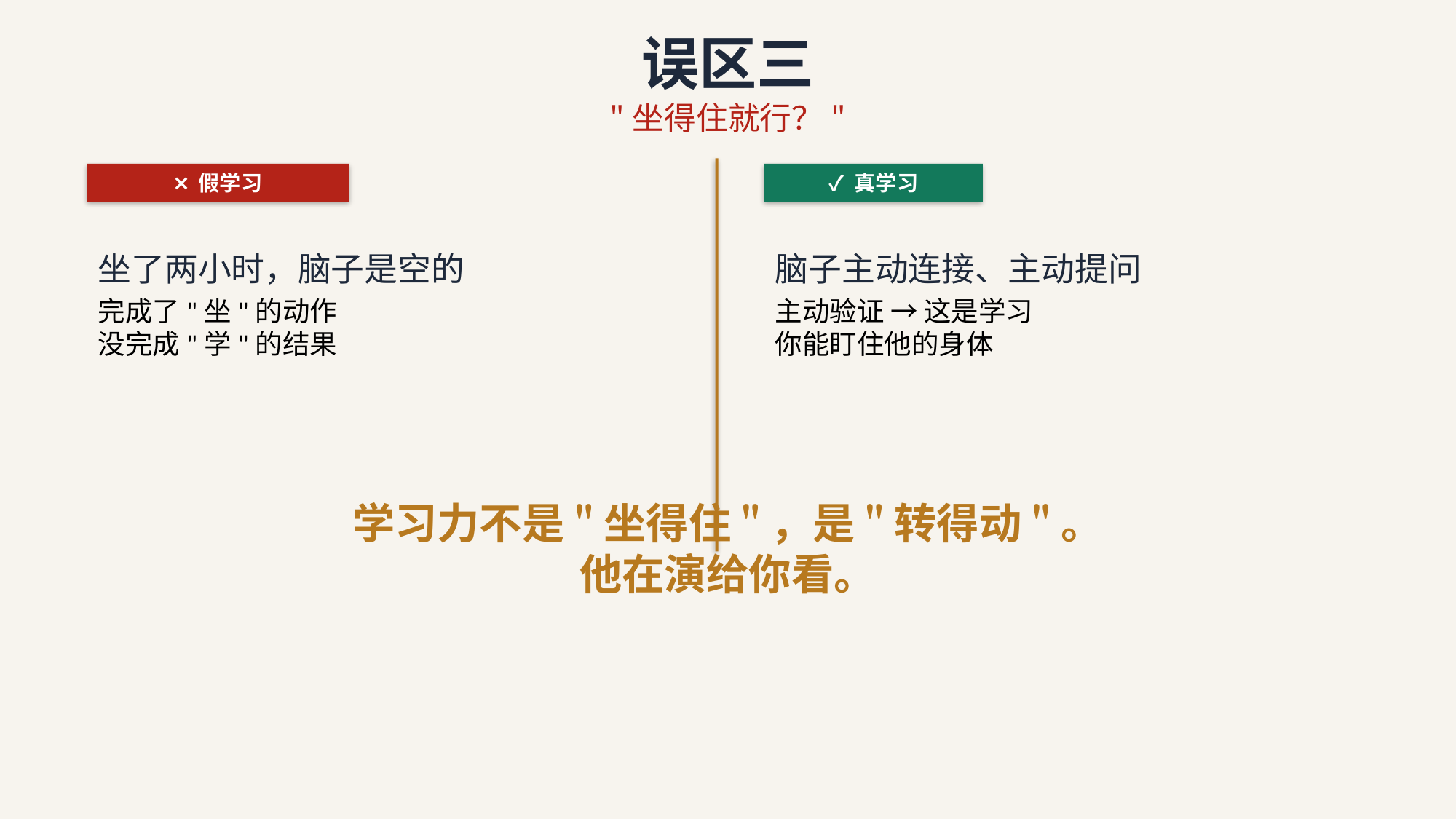

误区三
"坐得住就行？"

❌ 假学习
✓ 真学习
坐了两小时，脑子是空的
完成了"坐"的动作
没完成"学"的结果
脑子主动连接、主动提问
主动验证 → 这是学习
你能盯住他的身体
学习力不是"坐得住"，是"转得动"。
他在演给你看。